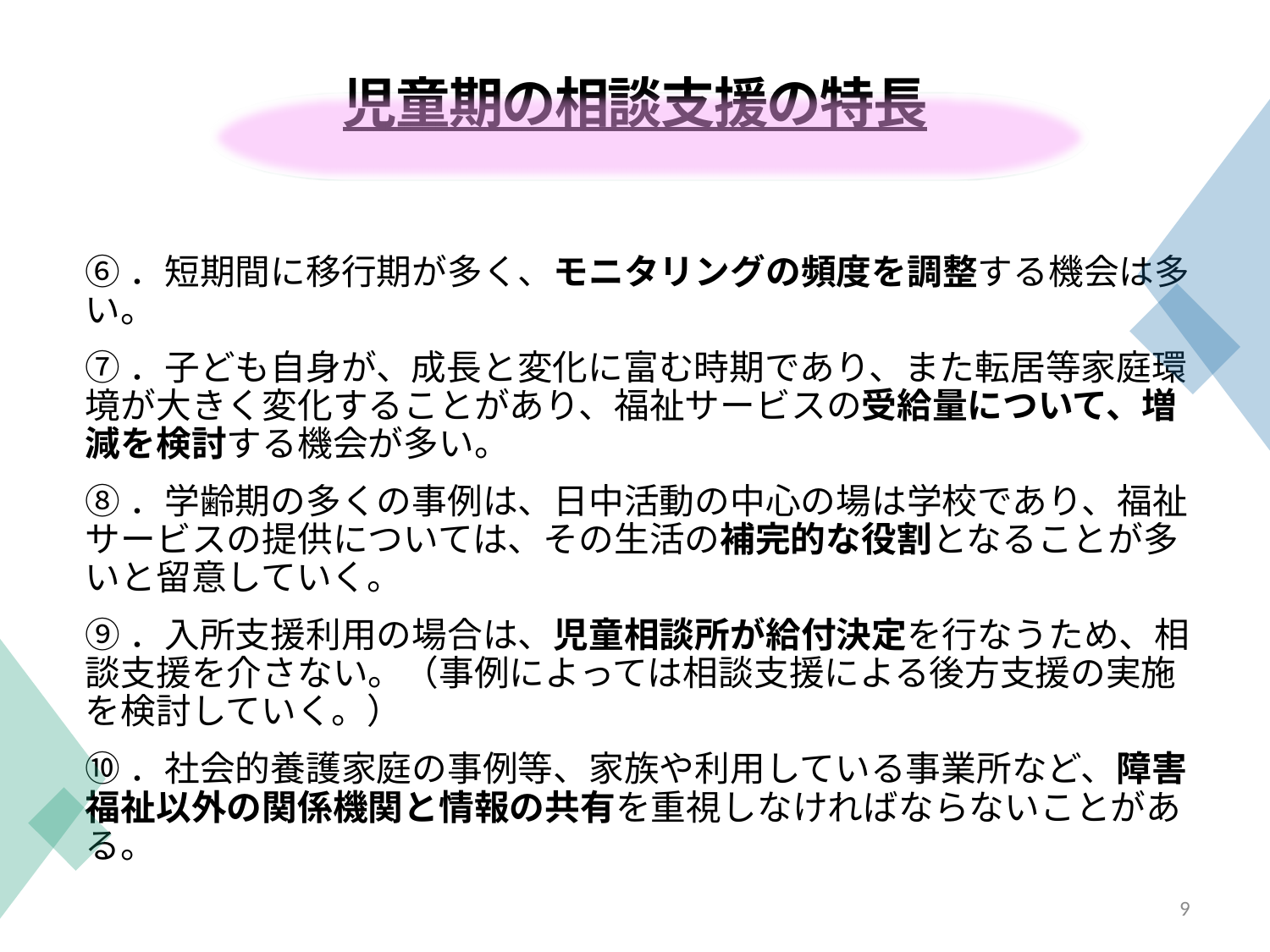

児童期の相談支援の特長

⑥．短期間に移行期が多く、モニタリングの頻度を調整する機会は多い。
⑦．子ども自身が、成長と変化に富む時期であり、また転居等家庭環境が大きく変化することがあり、福祉サービスの受給量について、増減を検討する機会が多い。
⑧．学齢期の多くの事例は、日中活動の中心の場は学校であり、福祉サービスの提供については、その生活の補完的な役割となることが多いと留意していく。
⑨．入所支援利用の場合は、児童相談所が給付決定を行なうため、相談支援を介さない。（事例によっては相談支援による後方支援の実施を検討していく。）
⑩．社会的養護家庭の事例等、家族や利用している事業所など、障害福祉以外の関係機関と情報の共有を重視しなければならないことがある。

9